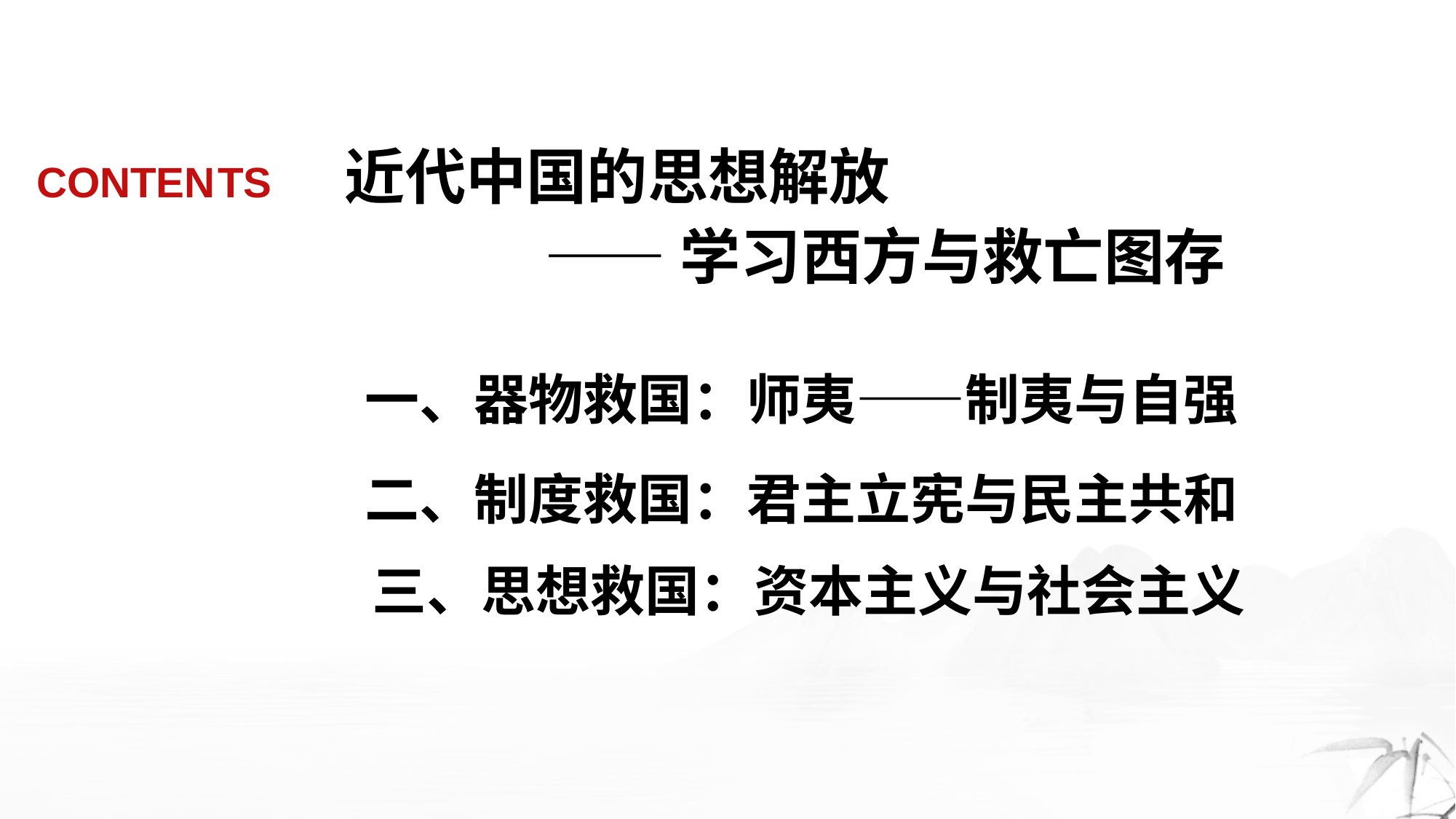

近代中国的思想解放
 ——学习西方与救亡图存
CONTEN  TS
一、器物救国：师夷——制夷与自强
二、制度救国：君主立宪与民主共和
三、思想救国：资本主义与社会主义